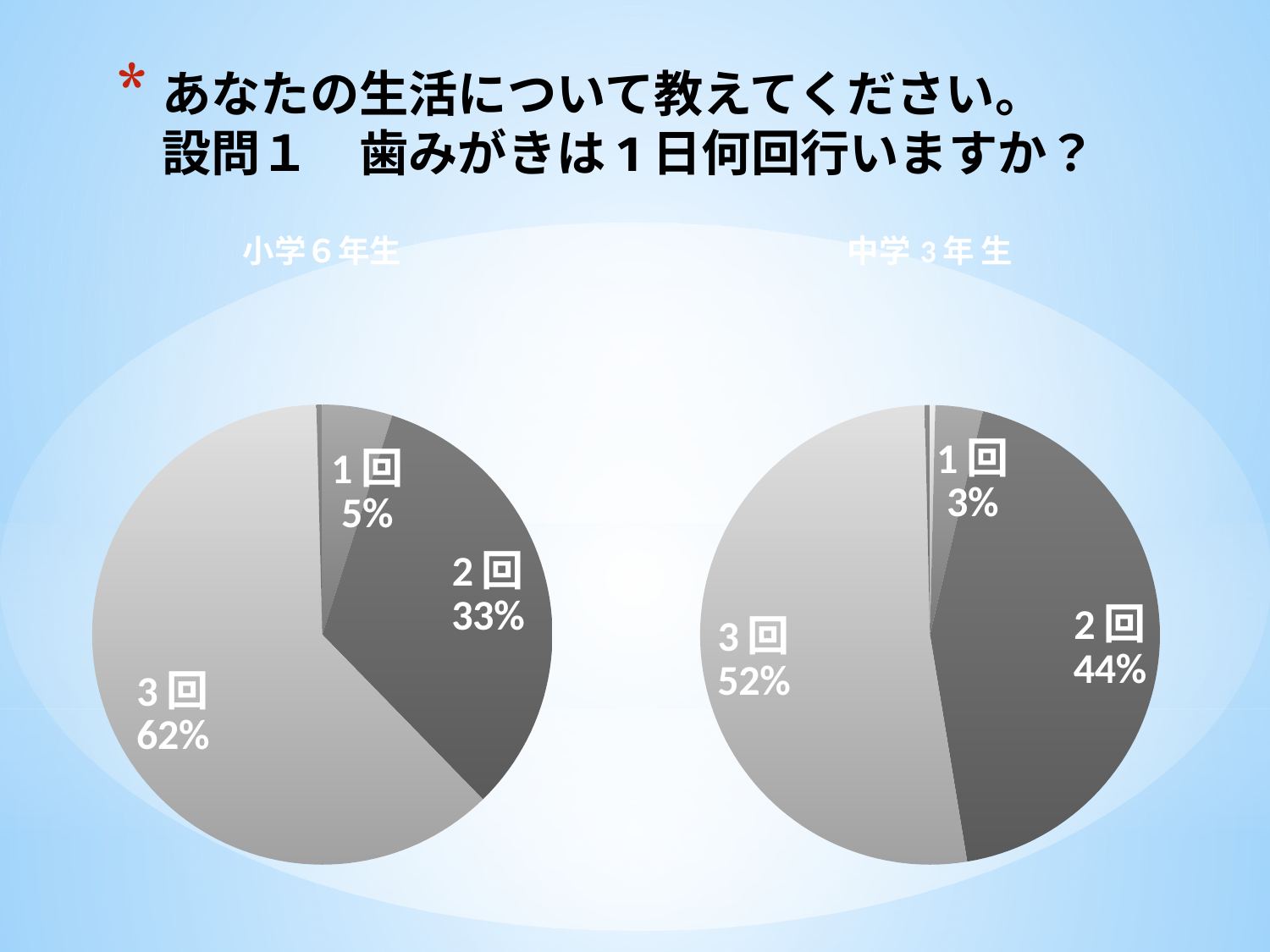

# あなたの生活について教えてください。　　 設問１　歯みがきは1日何回行いますか？

### Chart: 小学６年生

| Category |  |  |
|---|---|---|
| 0回 | 0.0 | 0.0 |
| 1回 | 12.0 | 0.04918032786885246 |
| 2回 | 80.0 | 0.32786885245901637 |
| 3回 | 151.0 | 0.6188524590163934 |
| 未記入 | 1.0 | 0.004098360655737705 |

### Chart: 中学3年 生

| Category | 中学3年 人 | 中学3年 ％ |
|---|---|---|
| 0回 | 1.0 | 0.003703703703703704 |
| 1回 | 9.0 | 0.03333333333333333 |
| 2回 | 118.0 | 0.43703703703703706 |
| 3回 | 141.0 | 0.5222222222222223 |
| 未記入 | 1.0 | 0.003703703703703704 |